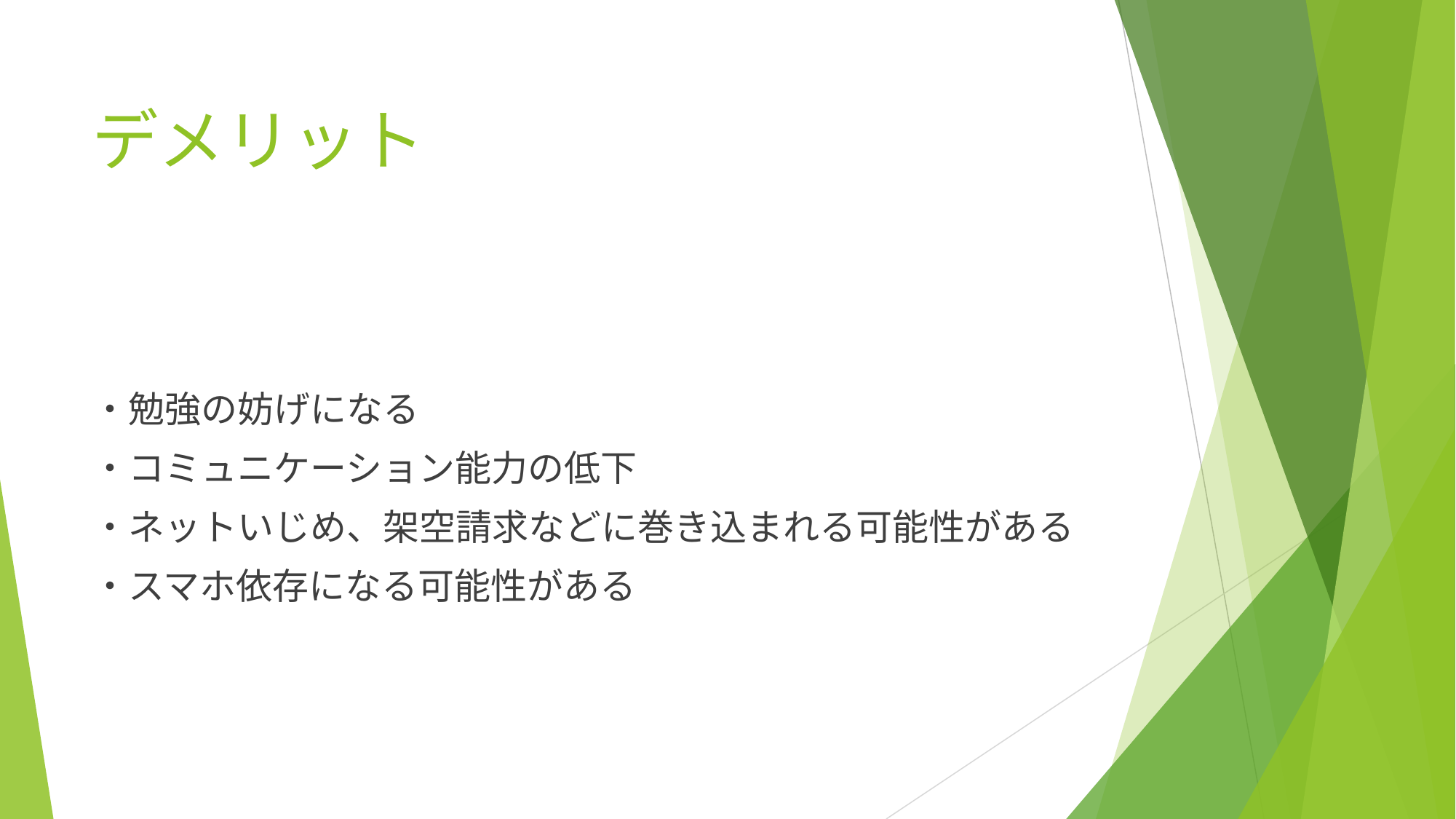

# デメリット
・勉強の妨げになる
・コミュニケーション能力の低下
・ネットいじめ、架空請求などに巻き込まれる可能性がある
・スマホ依存になる可能性がある